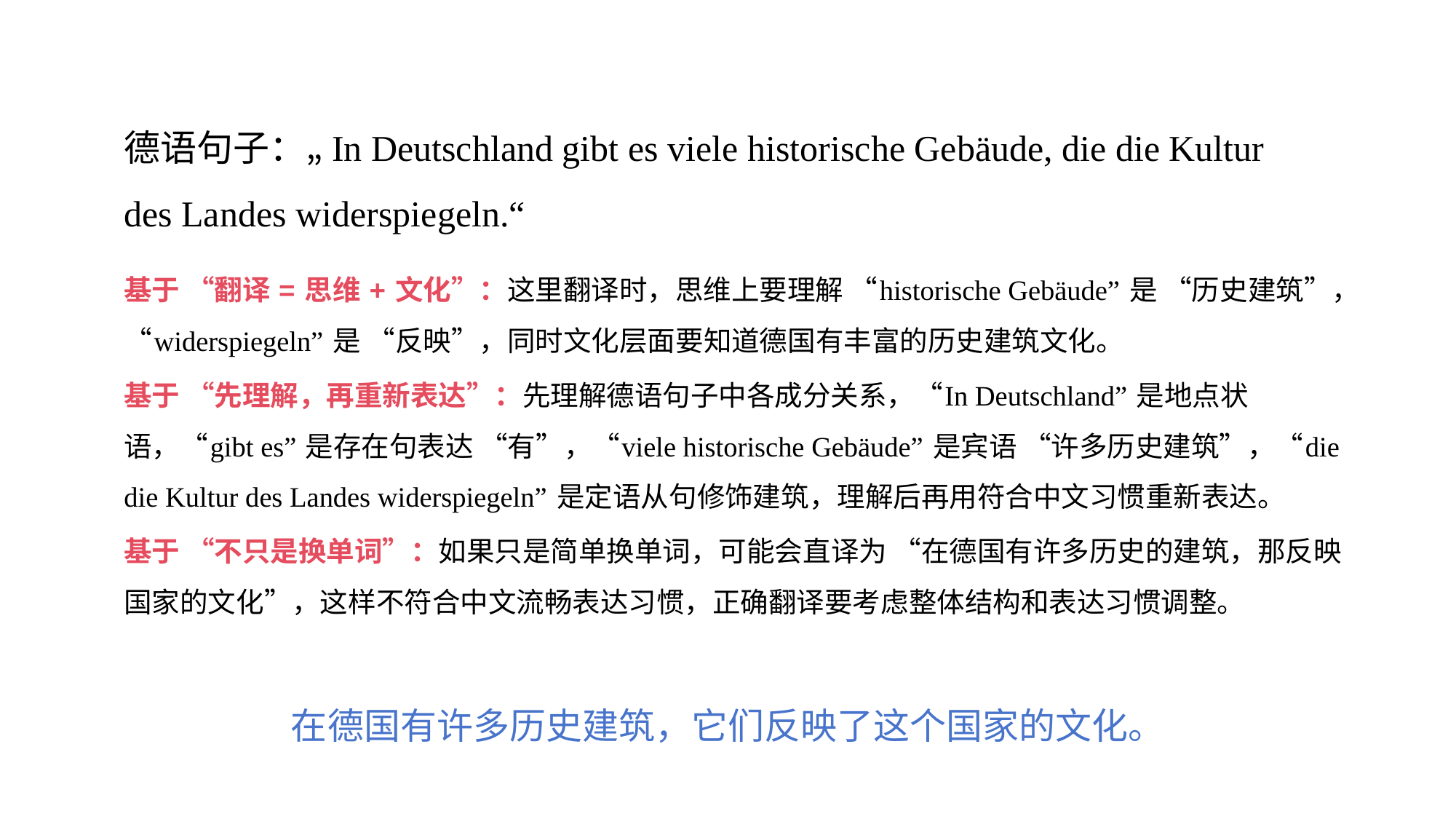

德语句子：„In Deutschland gibt es viele historische Gebäude, die die Kultur des Landes widerspiegeln.“
基于 “翻译 = 思维 + 文化”：这里翻译时，思维上要理解 “historische Gebäude” 是 “历史建筑”，“widerspiegeln” 是 “反映”，同时文化层面要知道德国有丰富的历史建筑文化。
基于 “先理解，再重新表达”：先理解德语句子中各成分关系，“In Deutschland” 是地点状语，“gibt es” 是存在句表达 “有”，“viele historische Gebäude” 是宾语 “许多历史建筑”，“die die Kultur des Landes widerspiegeln” 是定语从句修饰建筑，理解后再用符合中文习惯重新表达。
基于 “不只是换单词”：如果只是简单换单词，可能会直译为 “在德国有许多历史的建筑，那反映国家的文化”，这样不符合中文流畅表达习惯，正确翻译要考虑整体结构和表达习惯调整。
在德国有许多历史建筑，它们反映了这个国家的文化。